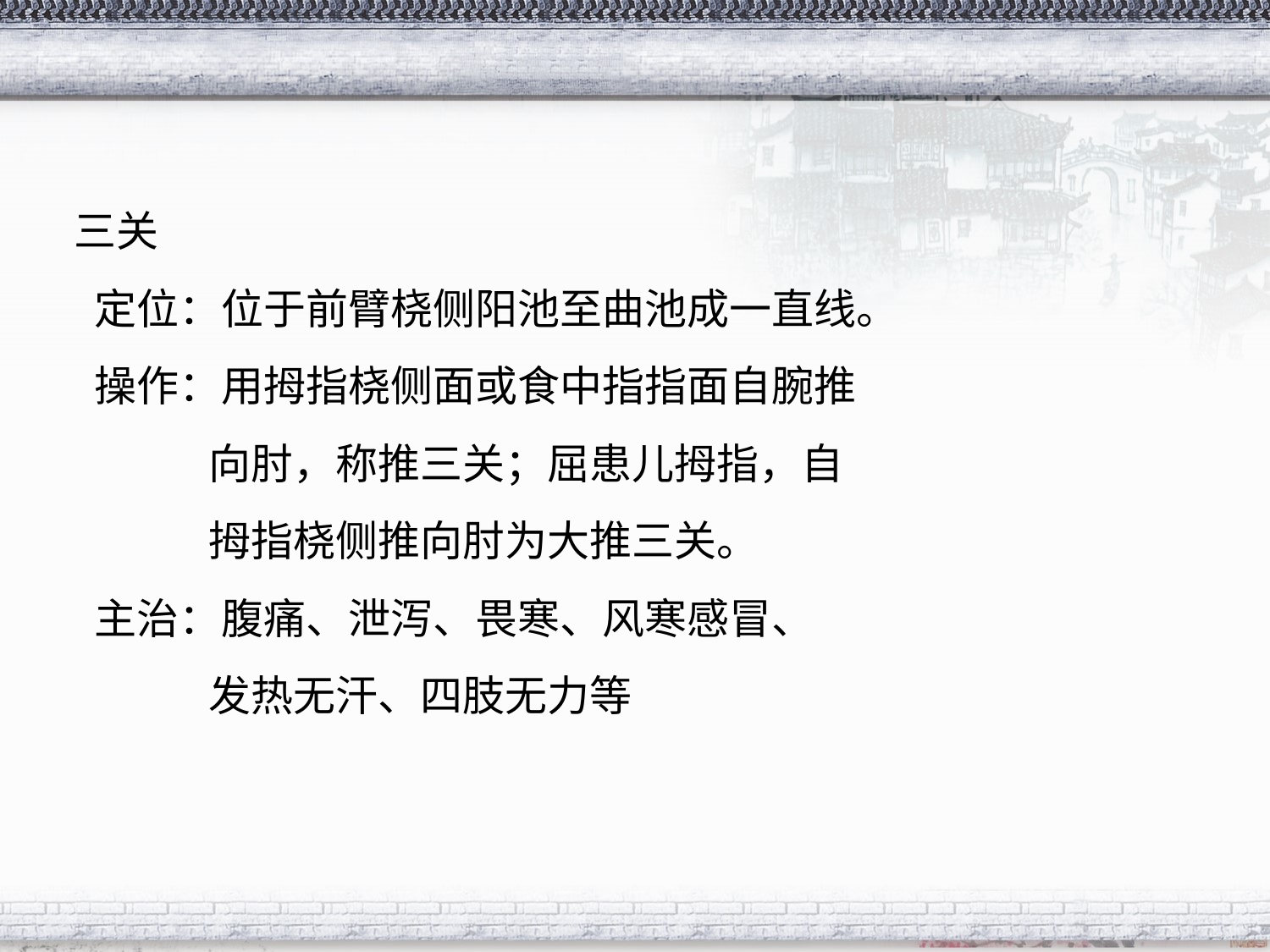

#
三关
 定位：位于前臂桡侧阳池至曲池成一直线。
 操作：用拇指桡侧面或食中指指面自腕推
             向肘，称推三关；屈患儿拇指，自
             拇指桡侧推向肘为大推三关。
 主治：腹痛、泄泻、畏寒、风寒感冒、
             发热无汗、四肢无力等